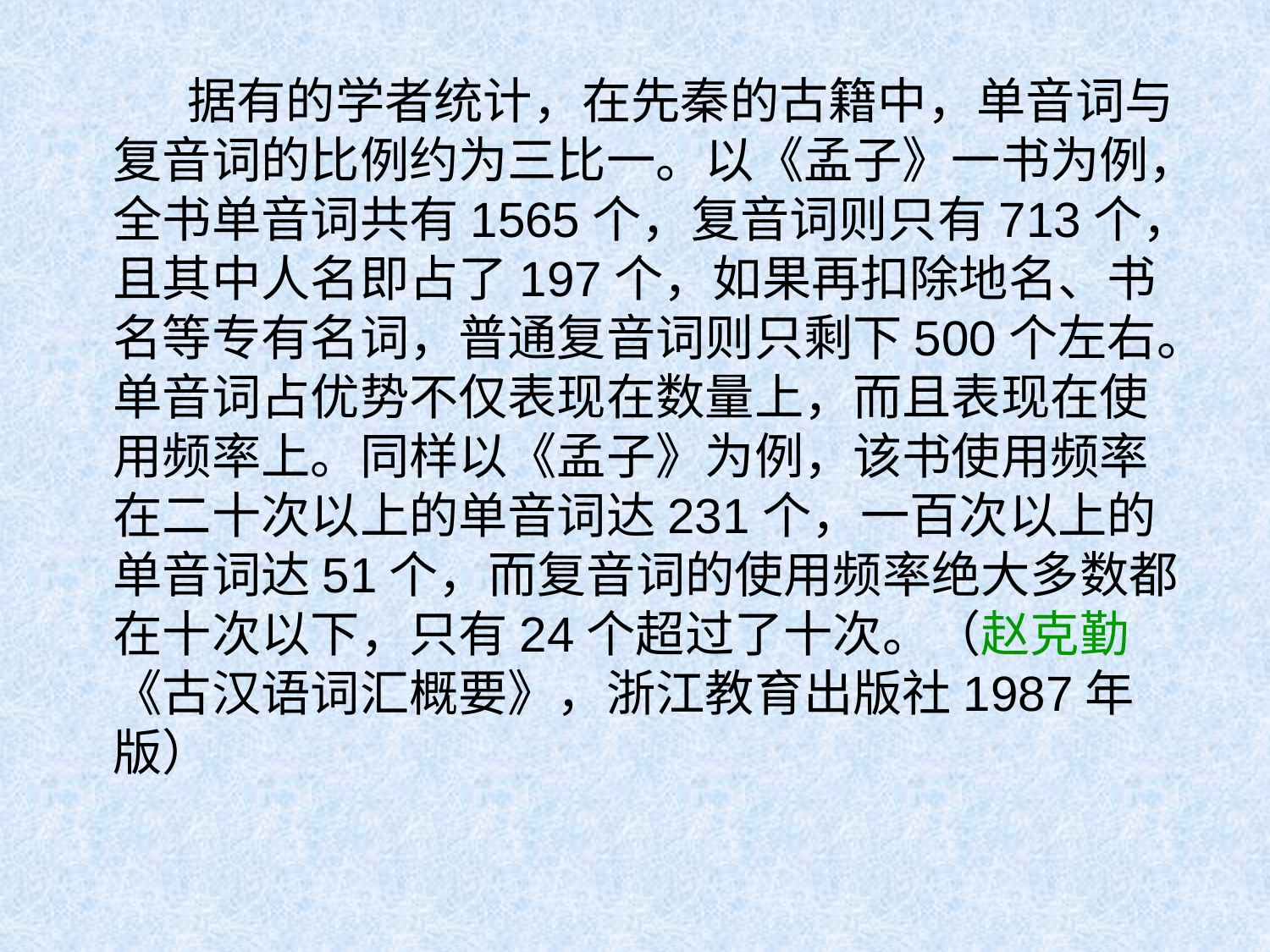

据有的学者统计，在先秦的古籍中，单音词与复音词的比例约为三比一。以《孟子》一书为例，全书单音词共有1565个，复音词则只有713个，且其中人名即占了197个，如果再扣除地名、书名等专有名词，普通复音词则只剩下500个左右。单音词占优势不仅表现在数量上，而且表现在使用频率上。同样以《孟子》为例，该书使用频率在二十次以上的单音词达231个，一百次以上的单音词达51个，而复音词的使用频率绝大多数都在十次以下，只有24个超过了十次。（赵克勤《古汉语词汇概要》，浙江教育出版社1987年版）